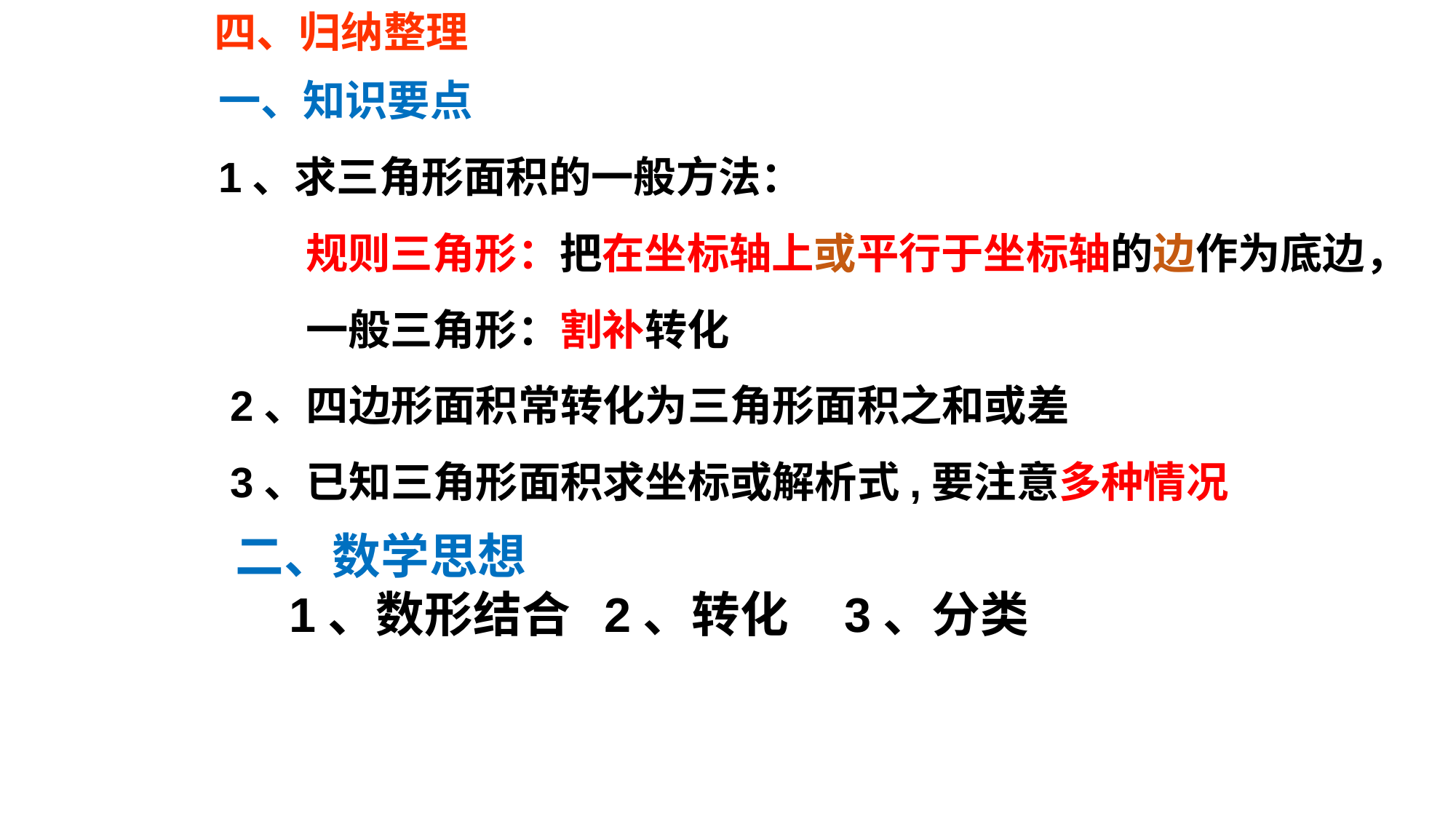

四、归纳整理

一、知识要点
1、求三角形面积的一般方法：
        规则三角形：把在坐标轴上或平行于坐标轴的边作为底边，
        一般三角形：割补转化
 2、四边形面积常转化为三角形面积之和或差
 3、已知三角形面积求坐标或解析式,要注意多种情况

二、数学思想
    1、数形结合  2、转化    3、分类